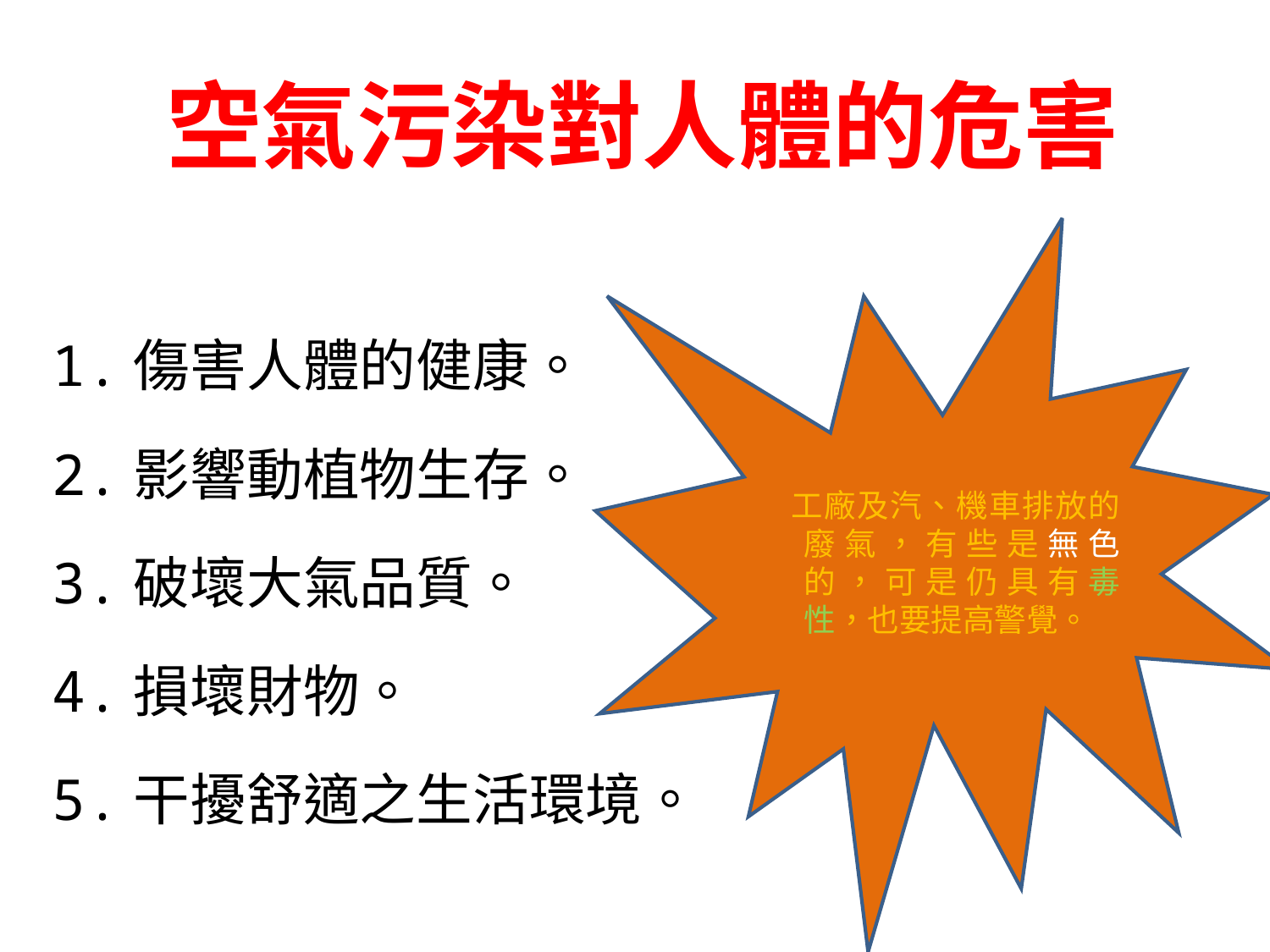

空氣污染對人體的危害

1.傷害人體的健康。

2.影響動植物生存。

3.破壞大氣品質。

4.損壞財物。

5.干擾舒適之生活環境。

   工廠及汽、機車排放的廢氣，有些是無色的，可是仍具有毒性，也要提高警覺。